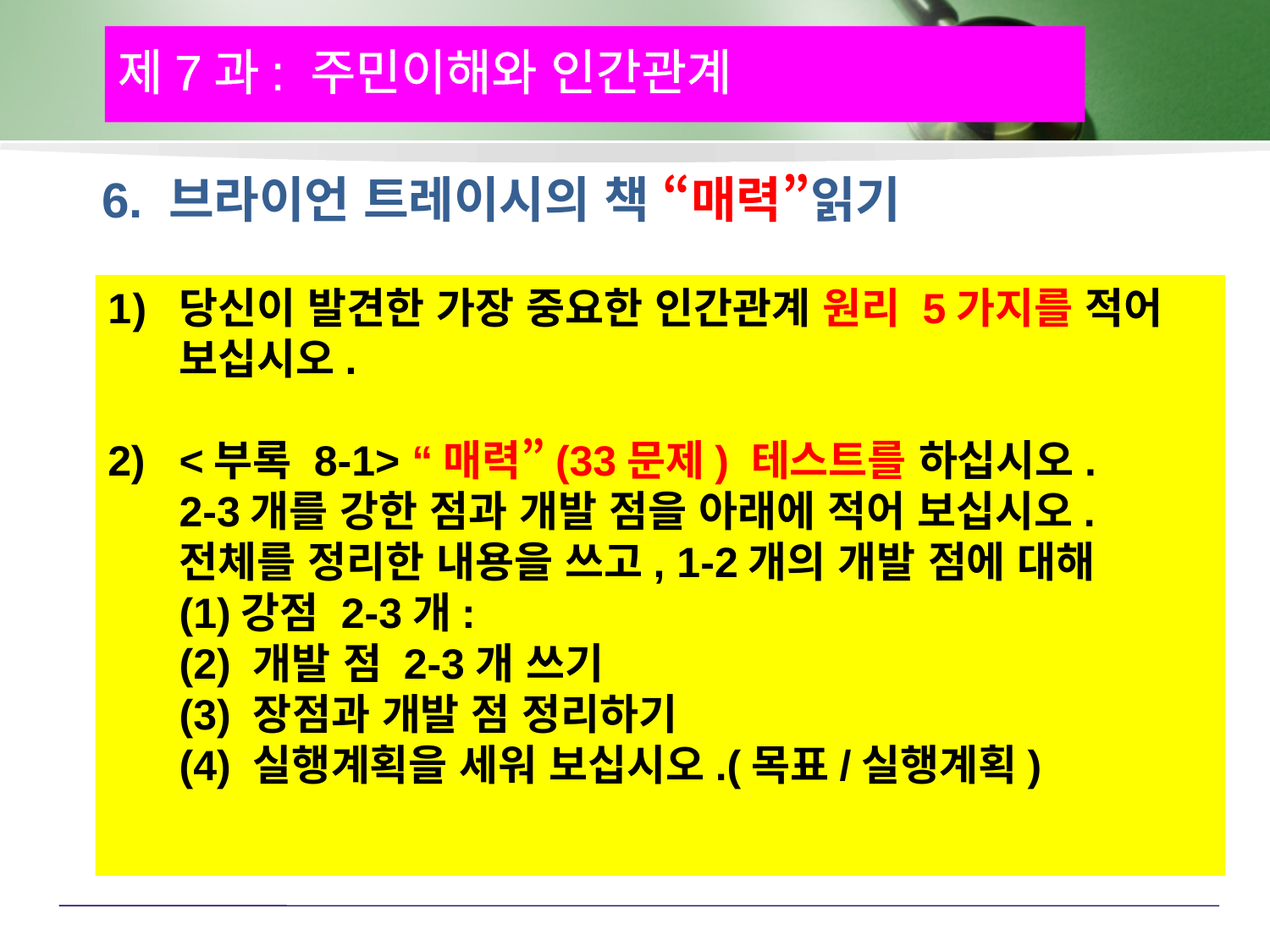

제7과: 주민이해와 인간관계
6. 브라이언 트레이시의 책 “매력”읽기
당신이 발견한 가장 중요한 인간관계 원리 5가지를 적어 보십시오.

<부록 8-1> “매력”(33문제) 테스트를 하십시오.
	2-3개를 강한 점과 개발 점을 아래에 적어 보십시오. 전체를 정리한 내용을 쓰고, 1-2개의 개발 점에 대해
	(1)강점 2-3개:
	(2) 개발 점 2-3개 쓰기
	(3) 장점과 개발 점 정리하기
	(4) 실행계획을 세워 보십시오.(목표/실행계획)